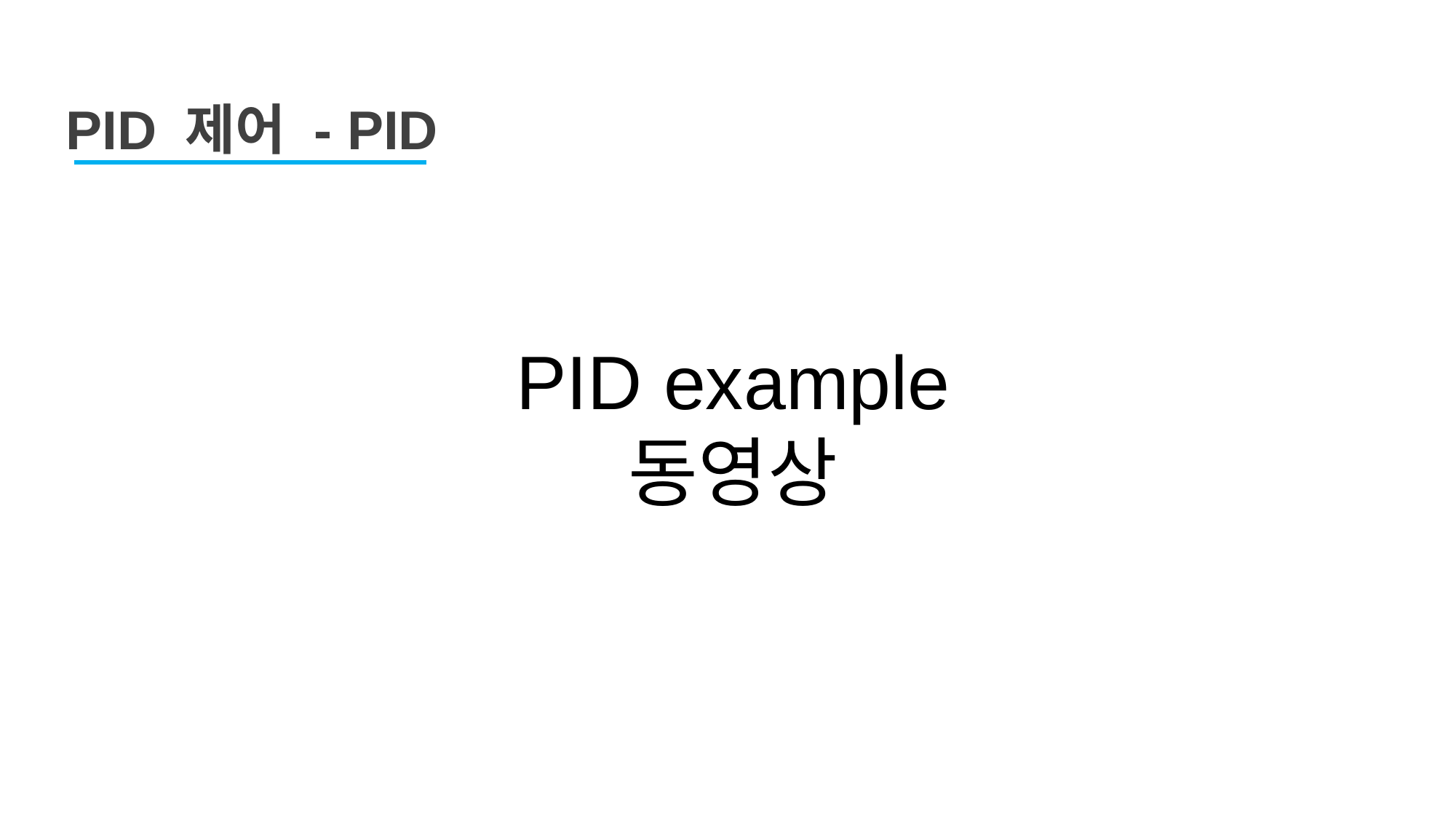

PID 제어 - PID
PID example 동영상